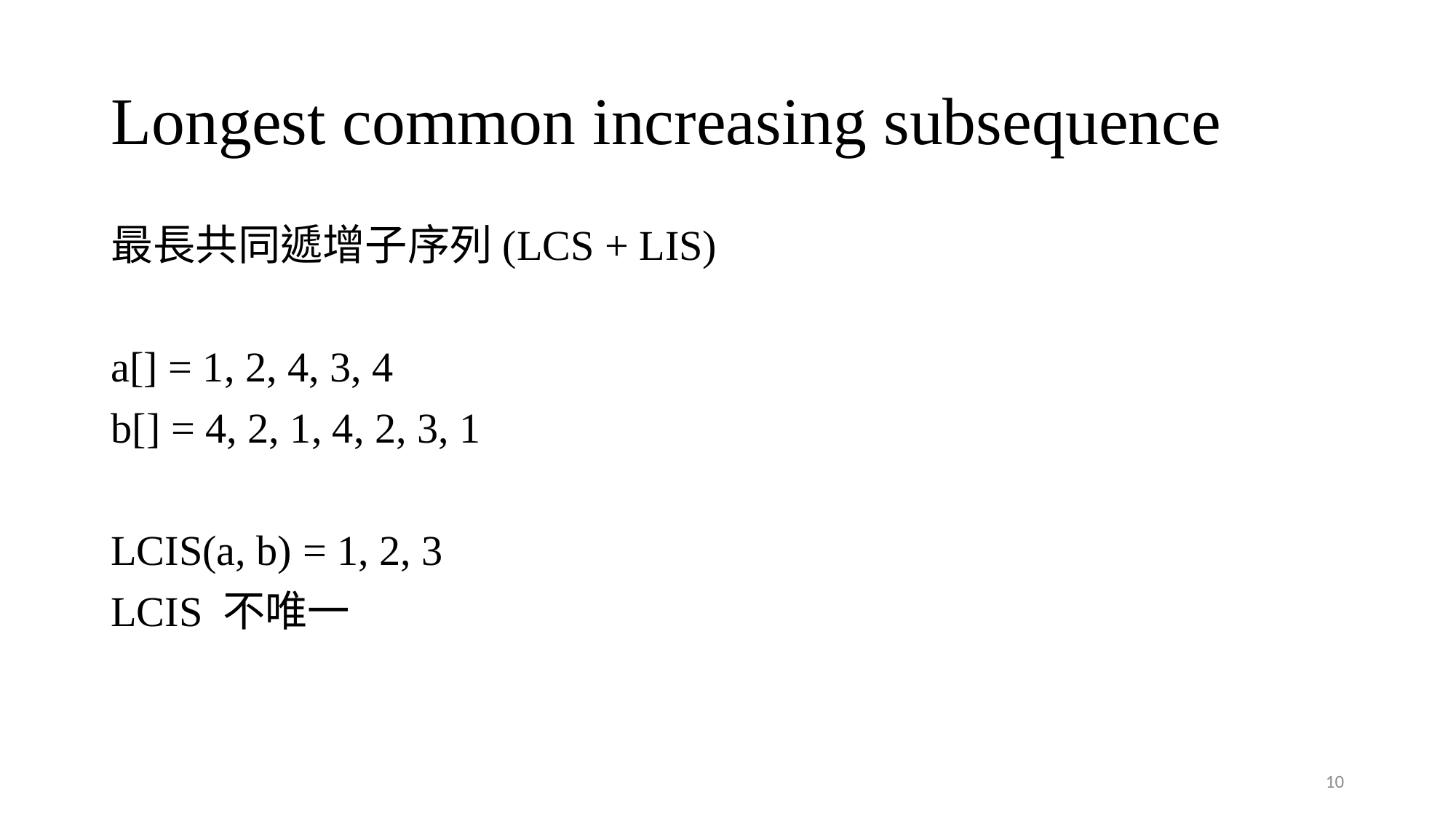

# Longest common increasing subsequence
最長共同遞增子序列(LCS + LIS)

a[] = 1, 2, 4, 3, 4
b[] = 4, 2, 1, 4, 2, 3, 1

LCIS(a, b) = 1, 2, 3
LCIS 不唯一

10